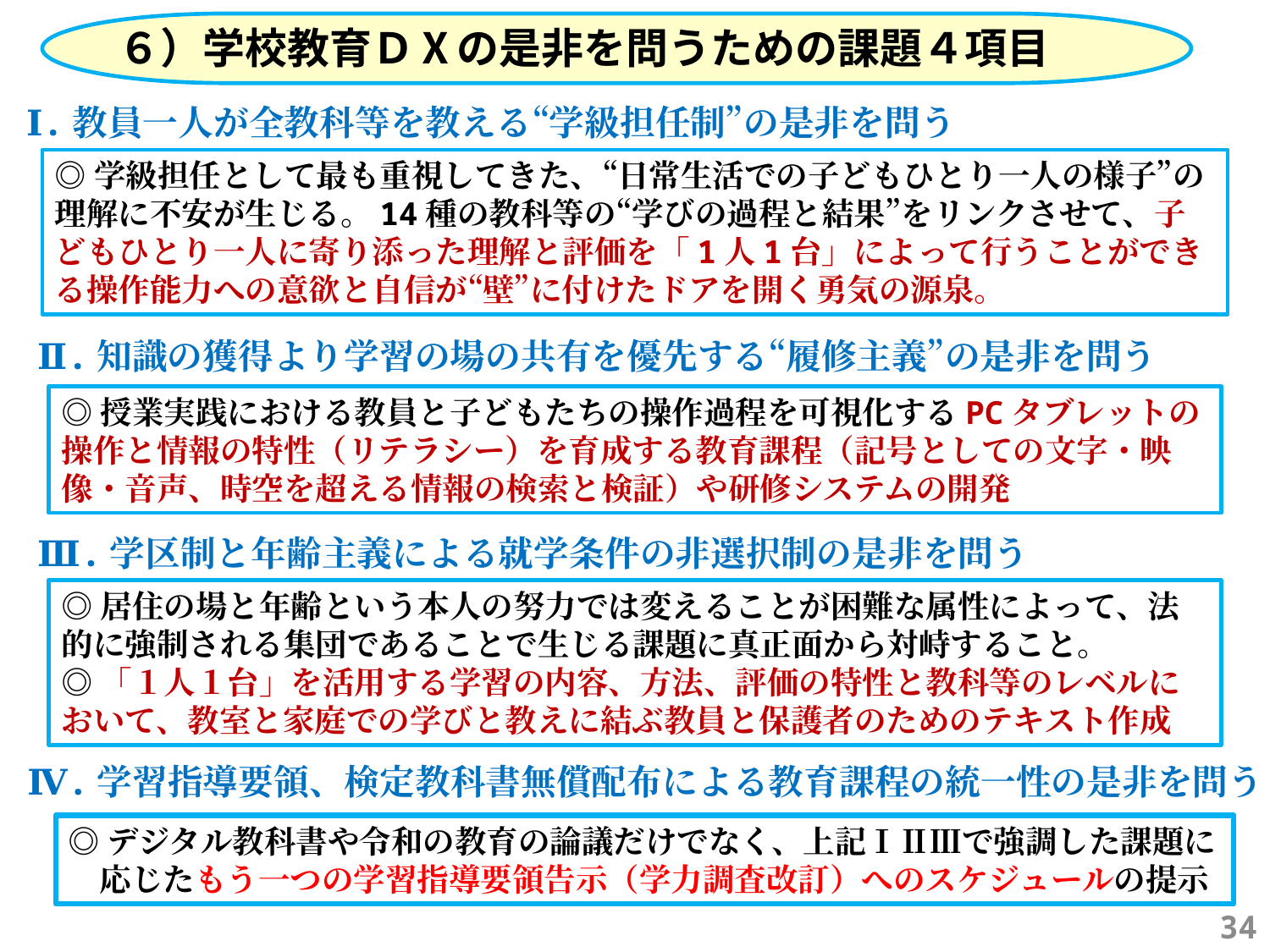

６）学校教育ＤⅩの是非を問うための課題４項目
Ⅰ.教員一人が全教科等を教える“学級担任制”の是非を問う
◎学級担任として最も重視してきた、“日常生活での子どもひとり一人の様子”の理解に不安が生じる。14種の教科等の“学びの過程と結果”をリンクさせて、子どもひとり一人に寄り添った理解と評価を「1人1台」によって行うことができる操作能力への意欲と自信が“壁”に付けたドアを開く勇気の源泉。
Ⅱ.知識の獲得より学習の場の共有を優先する“履修主義”の是非を問う
◎授業実践における教員と子どもたちの操作過程を可視化するPCタブレットの操作と情報の特性（リテラシー）を育成する教育課程（記号としての文字・映像・音声、時空を超える情報の検索と検証）や研修システムの開発
Ⅲ.学区制と年齢主義による就学条件の非選択制の是非を問う
◎居住の場と年齢という本人の努力では変えることが困難な属性によって、法的に強制される集団であることで生じる課題に真正面から対峙すること。
◎「１人１台」を活用する学習の内容、方法、評価の特性と教科等のレベルにおいて、教室と家庭での学びと教えに結ぶ教員と保護者のためのテキスト作成
Ⅳ.学習指導要領、検定教科書無償配布による教育課程の統一性の是非を問う
◎デジタル教科書や令和の教育の論議だけでなく、上記ⅠⅡⅢで強調した課題に
　応じたもう一つの学習指導要領告示（学力調査改訂）へのスケジュールの提示
34